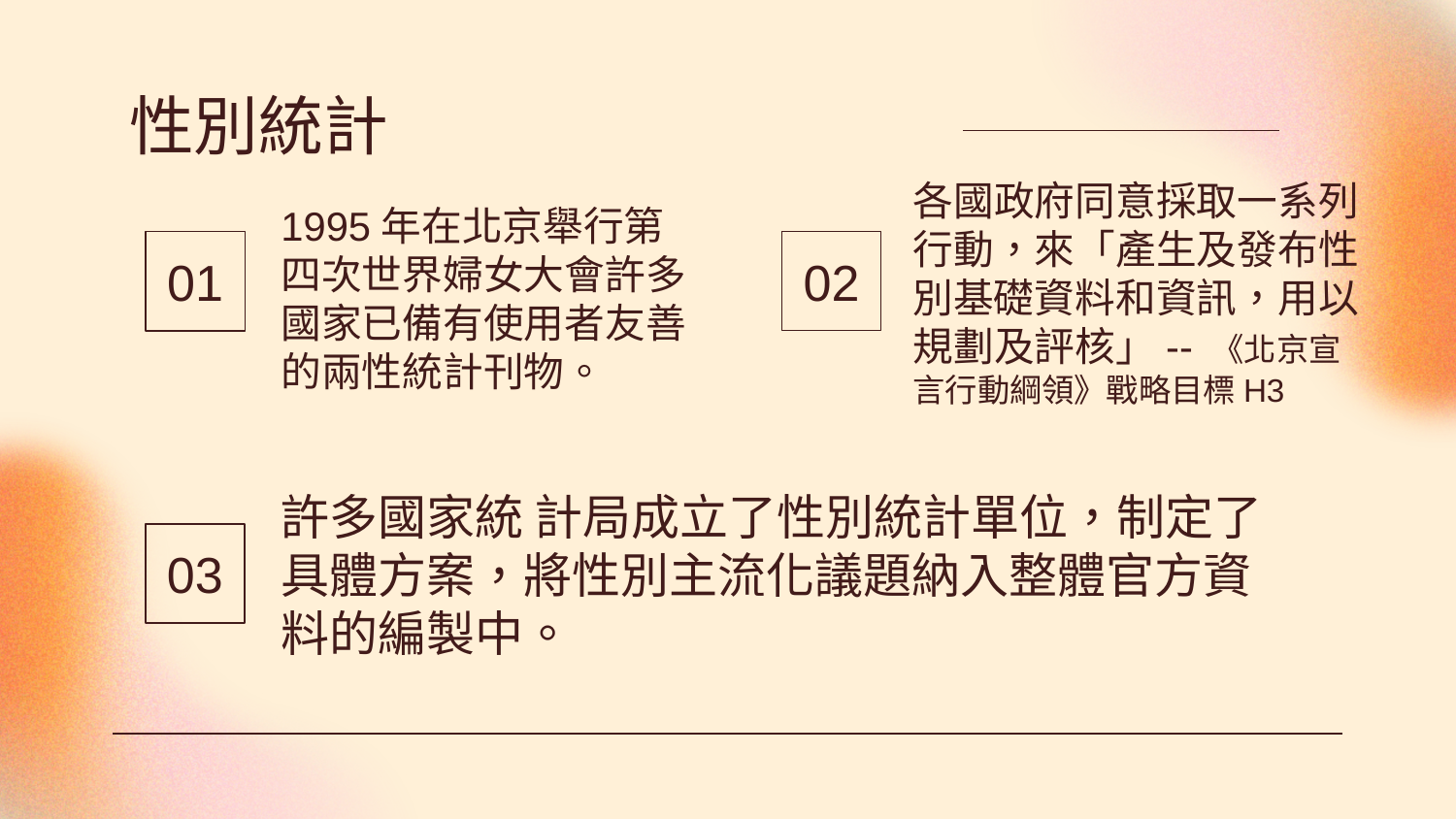

# 性別統計
1995年在北京舉行第四次世界婦女大會許多國家已備有使用者友善的兩性統計刊物。
01
02
各國政府同意採取一系列行動，來「產生及發布性別基礎資料和資訊，用以規劃及評核」-- 《北京宣言行動綱領》戰略目標H3
許多國家統 計局成立了性別統計單位，制定了具體方案，將性別主流化議題納入整體官方資料的編製中。
03